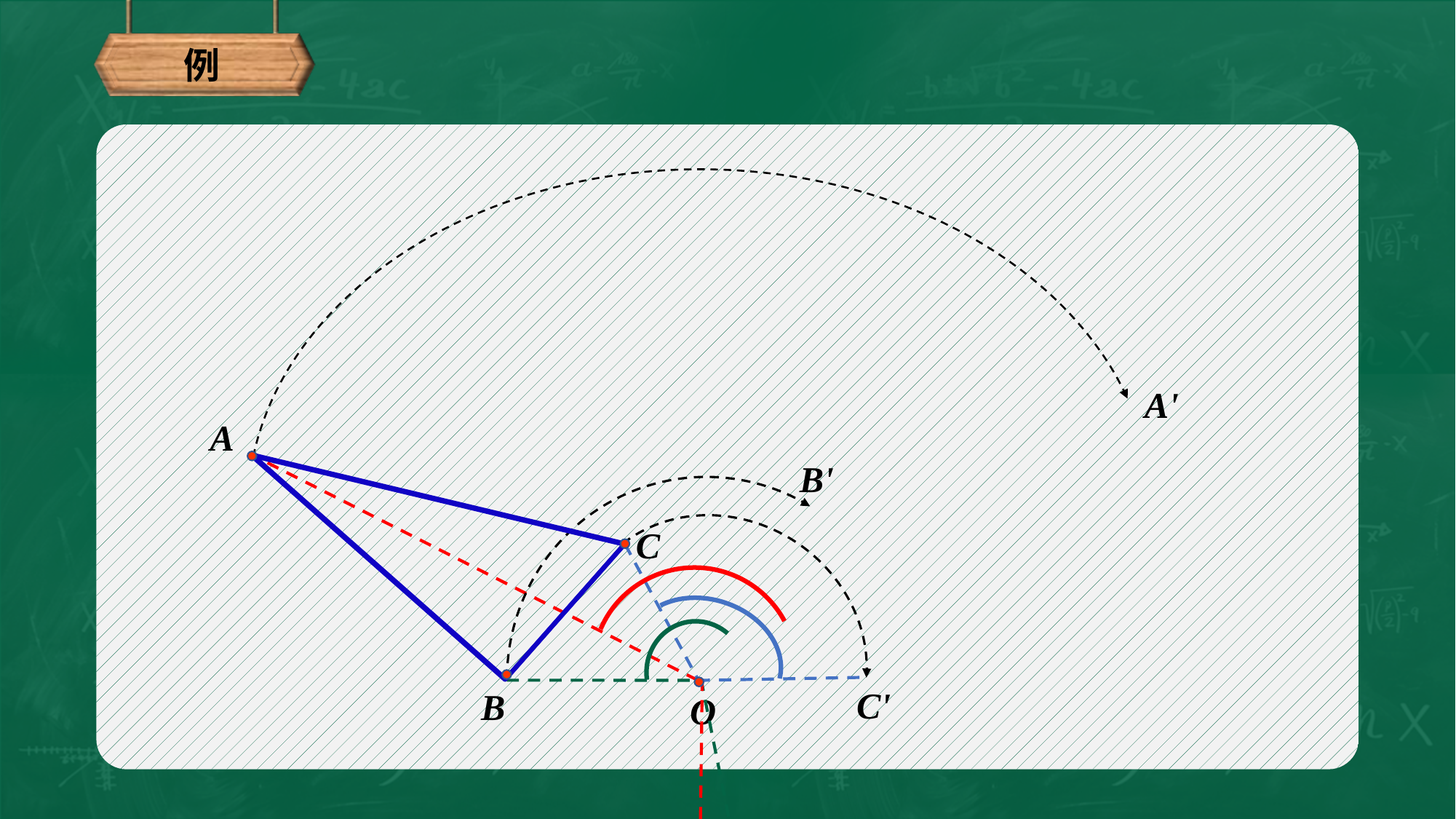

例

A'
A

B'

C

B

C'
O